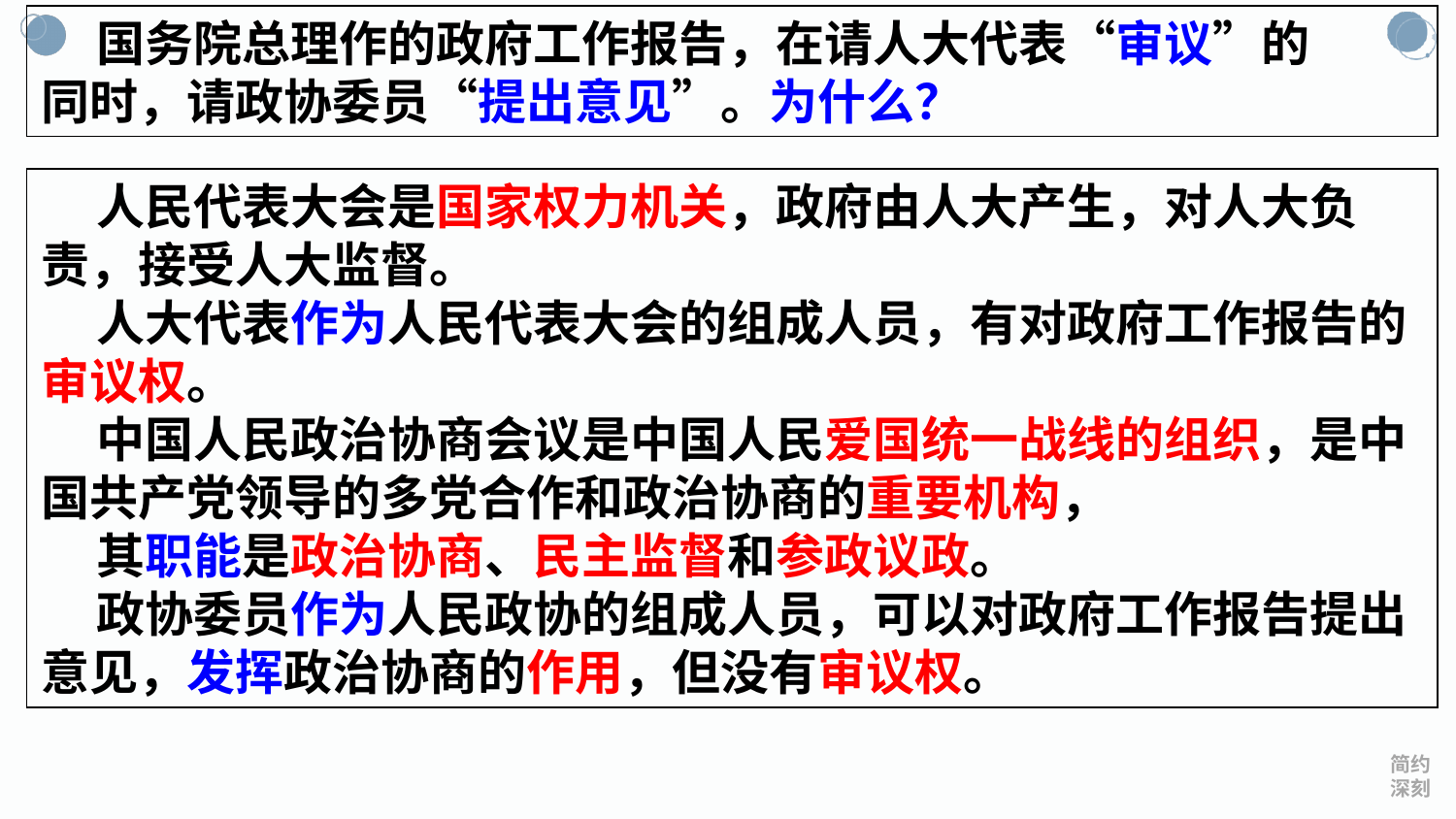

国务院总理作的政府工作报告，在请人大代表“审议”的
同时，请政协委员“提出意见”。为什么？
    人民代表大会是国家权力机关，政府由人大产生，对人大负责，接受人大监督。
    人大代表作为人民代表大会的组成人员，有对政府工作报告的审议权。
    中国人民政治协商会议是中国人民爱国统一战线的组织，是中国共产党领导的多党合作和政治协商的重要机构，
    其职能是政治协商、民主监督和参政议政。
    政协委员作为人民政协的组成人员，可以对政府工作报告提出意见，发挥政治协商的作用，但没有审议权。